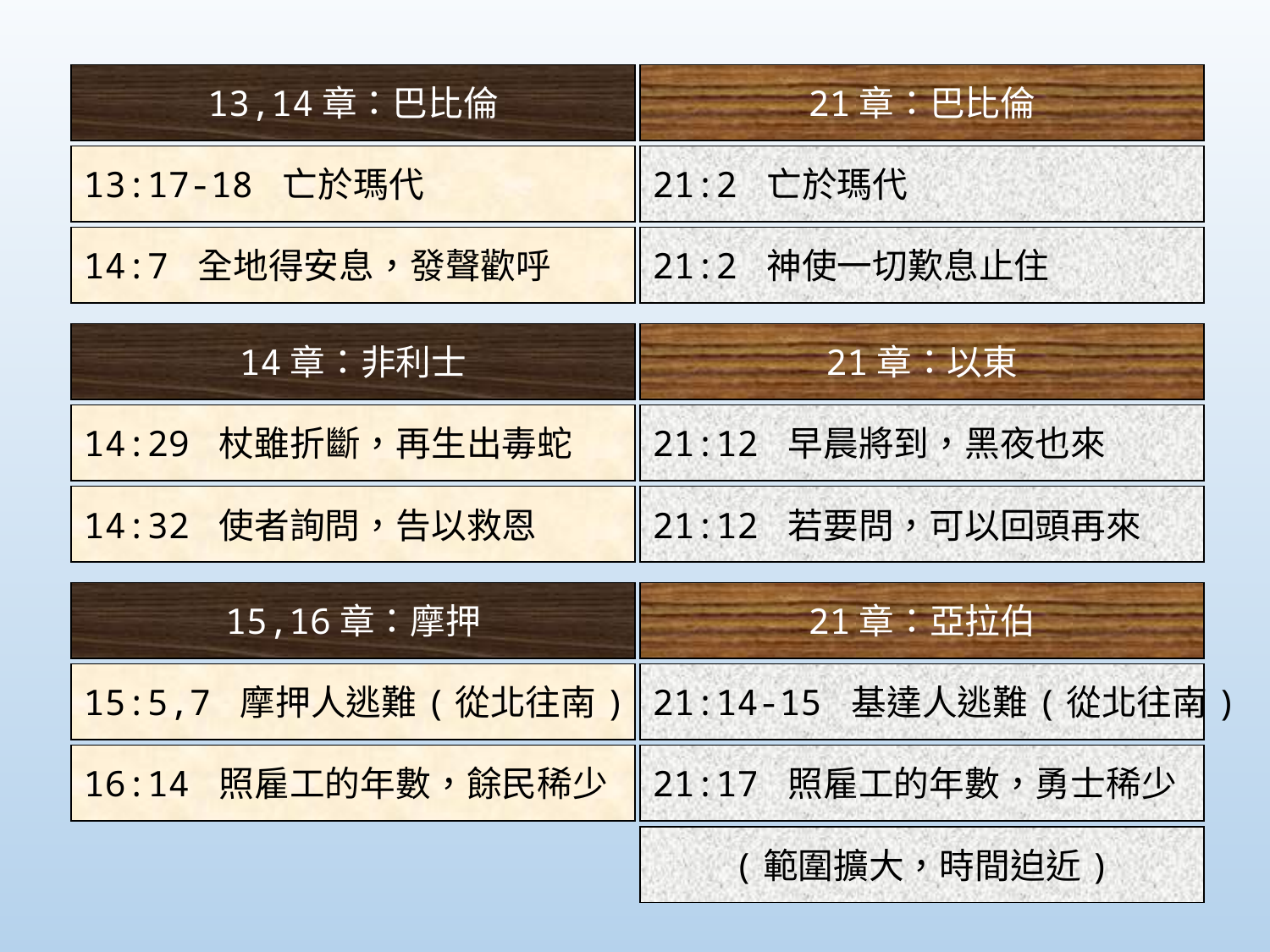

13,14章：巴比倫
21章：巴比倫
13:17-18 亡於瑪代
21:2 亡於瑪代
14:7 全地得安息，發聲歡呼
21:2 神使一切歎息止住
14章：非利士
21章：以東
14:29 杖雖折斷，再生出毒蛇
21:12 早晨將到，黑夜也來
14:32 使者詢問，告以救恩
21:12 若要問，可以回頭再來
15,16章：摩押
21章：亞拉伯
15:5,7 摩押人逃難(從北往南)
21:14-15 基達人逃難(從北往南)
16:14 照雇工的年數，餘民稀少
21:17 照雇工的年數，勇士稀少
(範圍擴大，時間迫近)